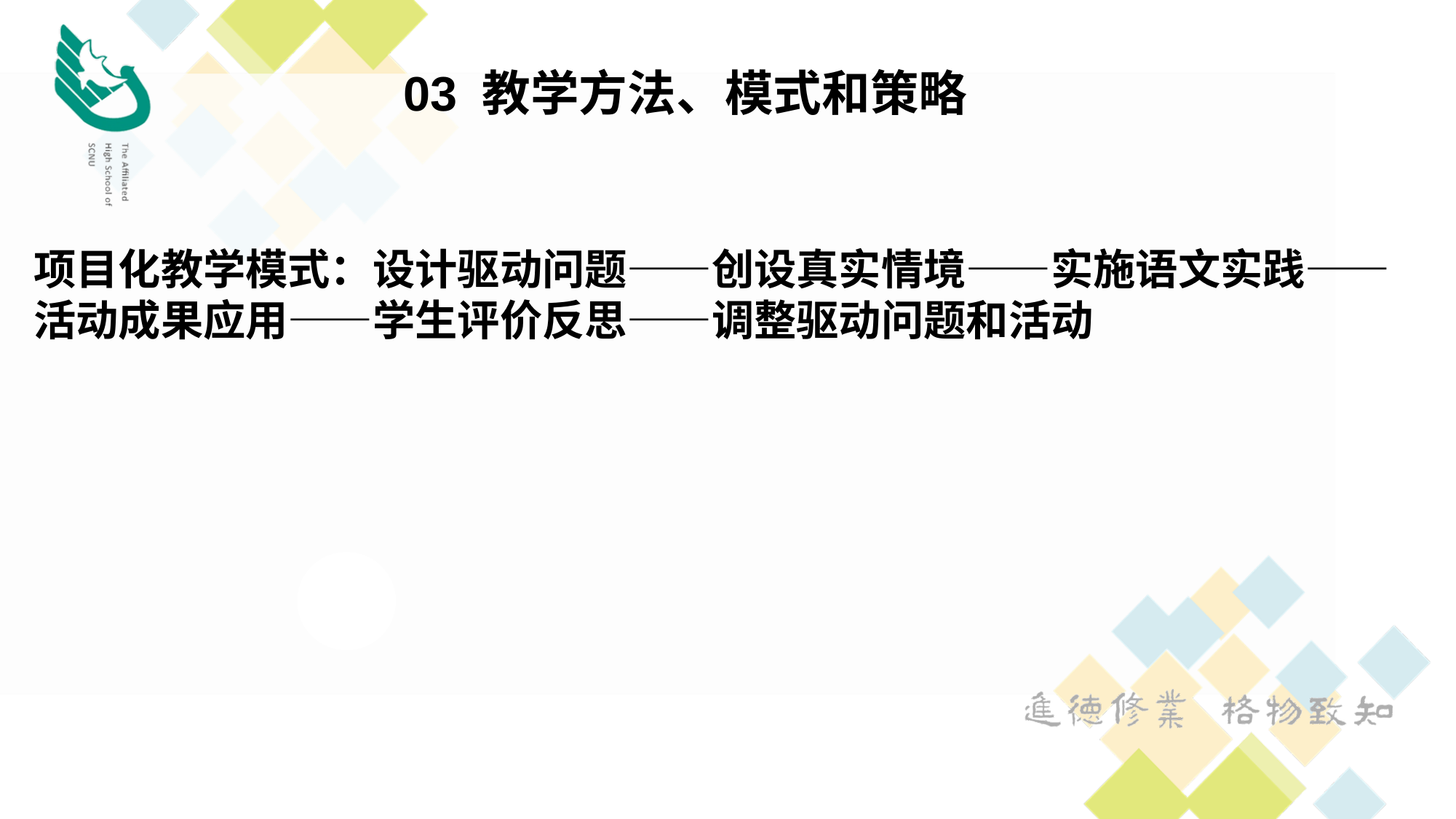

03 教学方法、模式和策略

项目化教学模式：设计驱动问题——创设真实情境——实施语文实践——活动成果应用——学生评价反思——调整驱动问题和活动